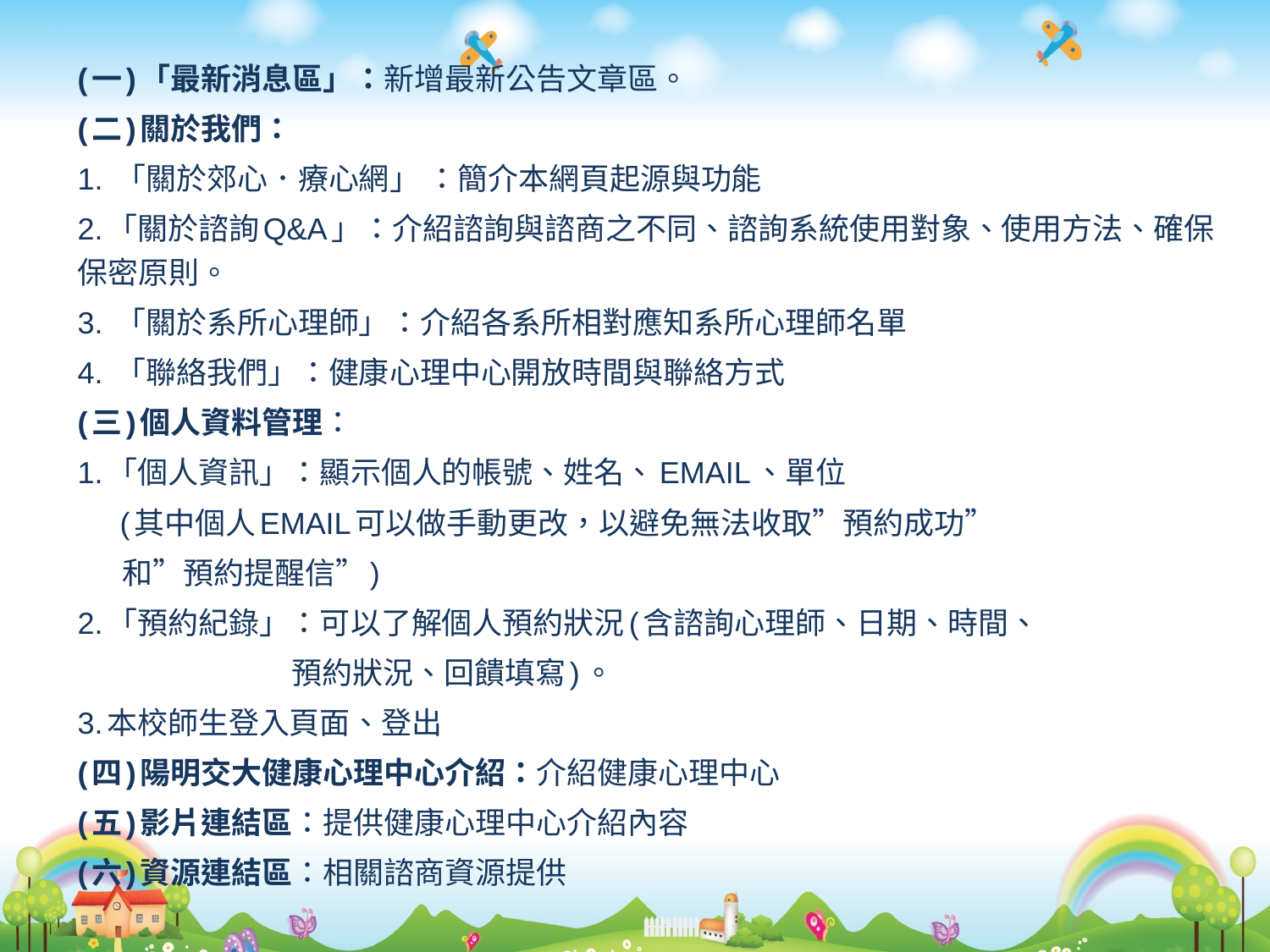

(一)「最新消息區」：新增最新公告文章區。
(二)關於我們：
1. 「關於郊心．療心網」 ：簡介本網頁起源與功能
2.「關於諮詢Q&A」：介紹諮詢與諮商之不同、諮詢系統使用對象、使用方法、確保保密原則。
3. 「關於系所心理師」：介紹各系所相對應知系所心理師名單
4. 「聯絡我們」：健康心理中心開放時間與聯絡方式
(三)個人資料管理：
1.「個人資訊」：顯示個人的帳號、姓名、EMAIL、單位
     (其中個人EMAIL可以做手動更改，以避免無法收取”預約成功”
      和”預約提醒信”)
2.「預約紀錄」：可以了解個人預約狀況(含諮詢心理師、日期、時間、
                               預約狀況、回饋填寫)。
3.本校師生登入頁面、登出
(四)陽明交大健康心理中心介紹：介紹健康心理中心
(五)影片連結區：提供健康心理中心介紹內容
(六)資源連結區：相關諮商資源提供